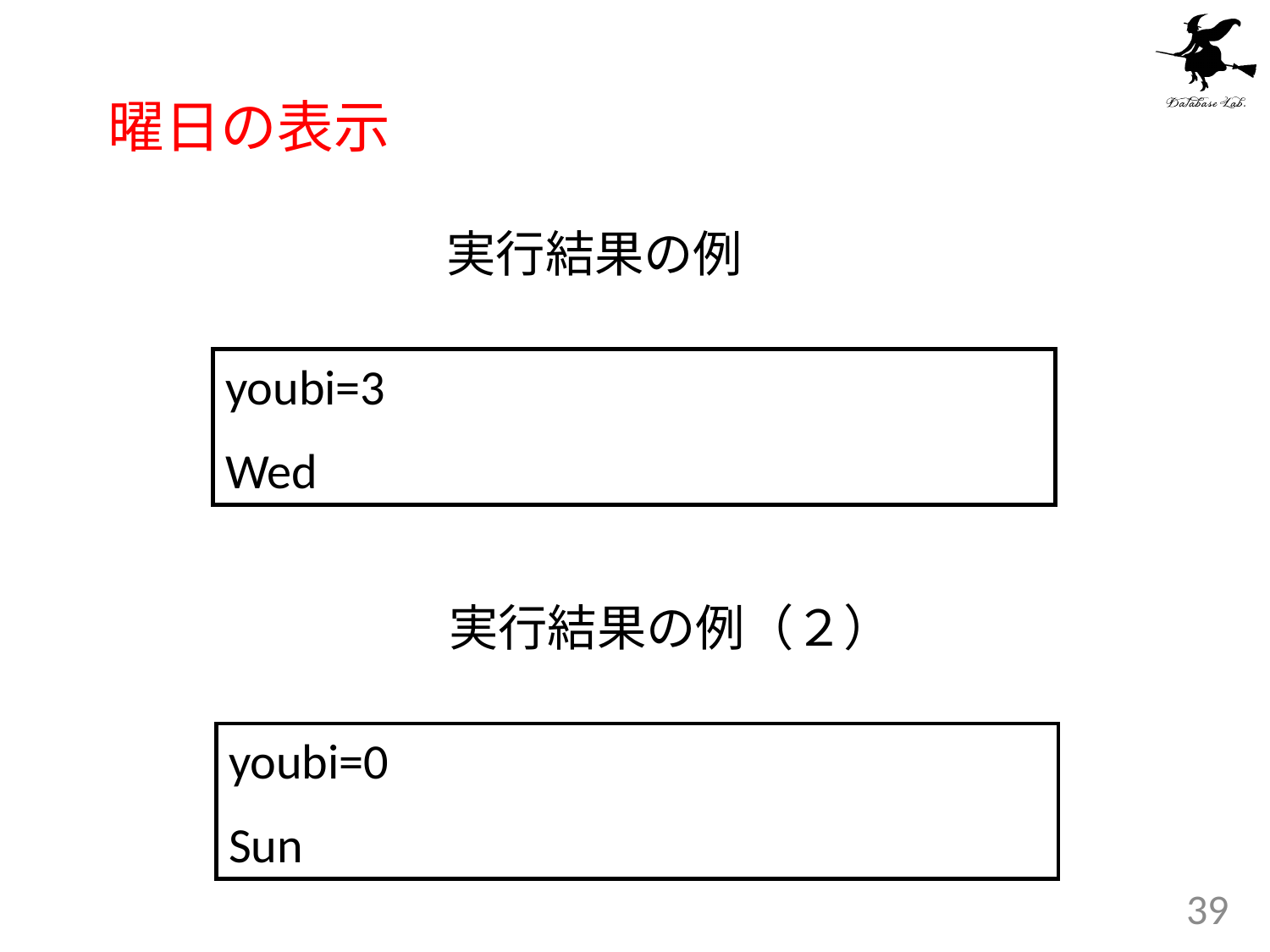

# 曜日の表示
実行結果の例
youbi=3
Wed
実行結果の例（２）
youbi=0
Sun
39